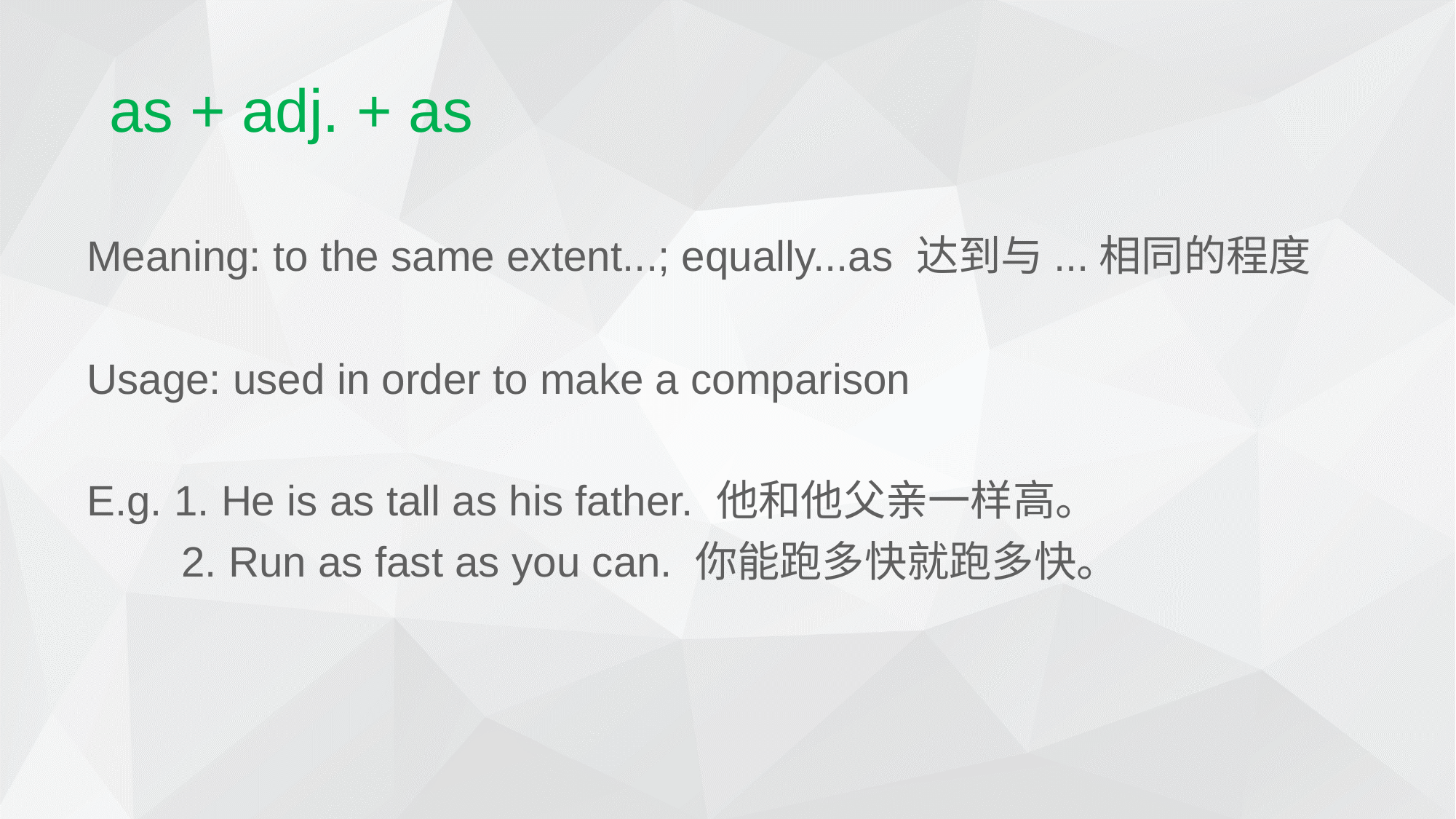

# as + adj. + as
Meaning: to the same extent...; equally...as 达到与...相同的程度

Usage: used in order to make a comparison

E.g. 1. He is as tall as his father. 他和他父亲一样高。
        2. Run as fast as you can. 你能跑多快就跑多快。